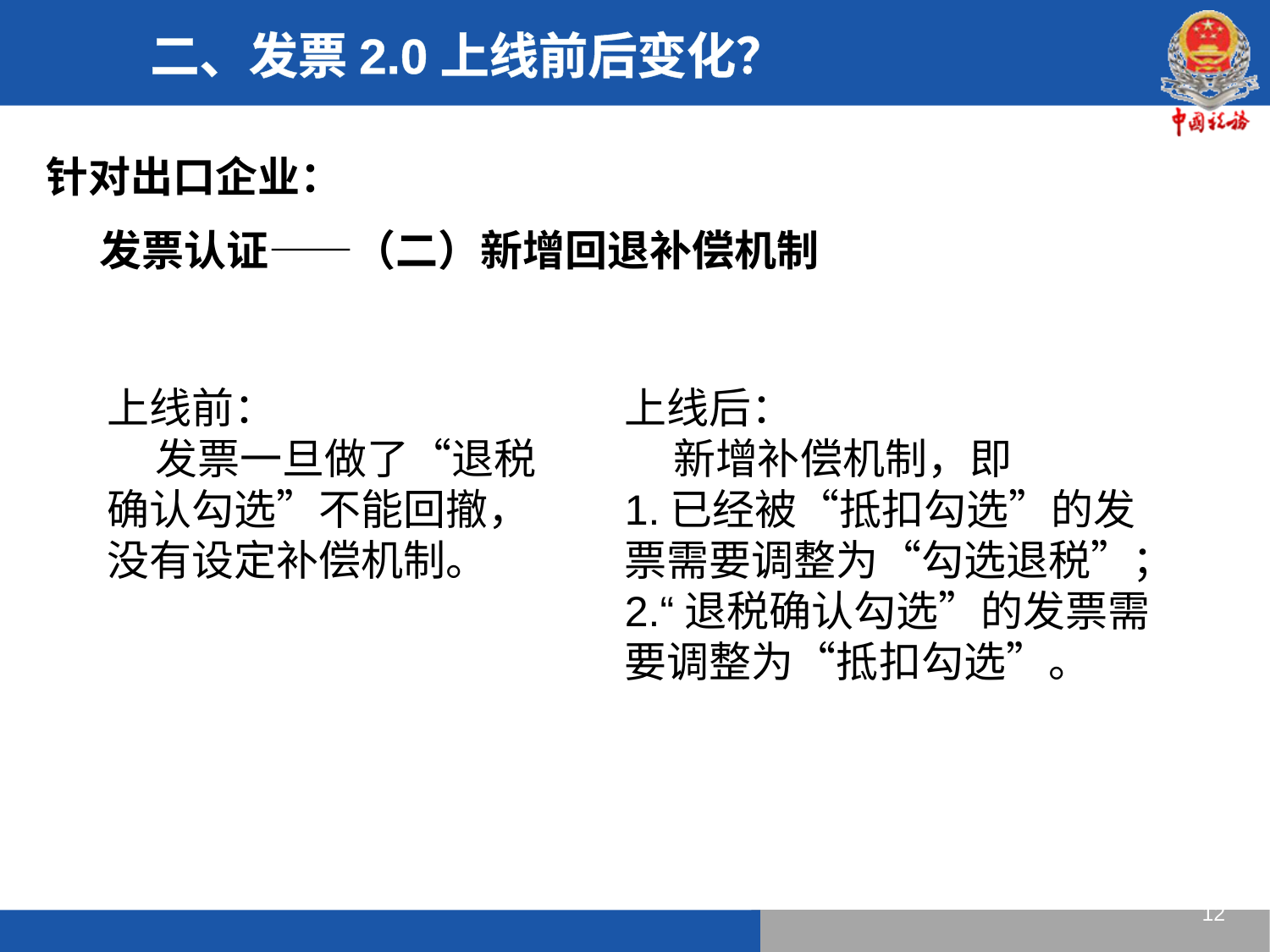

12
二、发票2.0上线前后变化？
针对出口企业：
发票认证——（二）新增回退补偿机制
上线前：
    发票一旦做了“退税确认勾选”不能回撤，没有设定补偿机制。

上线后：
    新增补偿机制，即
1.已经被“抵扣勾选”的发票需要调整为“勾选退税”；
2.“退税确认勾选”的发票需要调整为“抵扣勾选”。